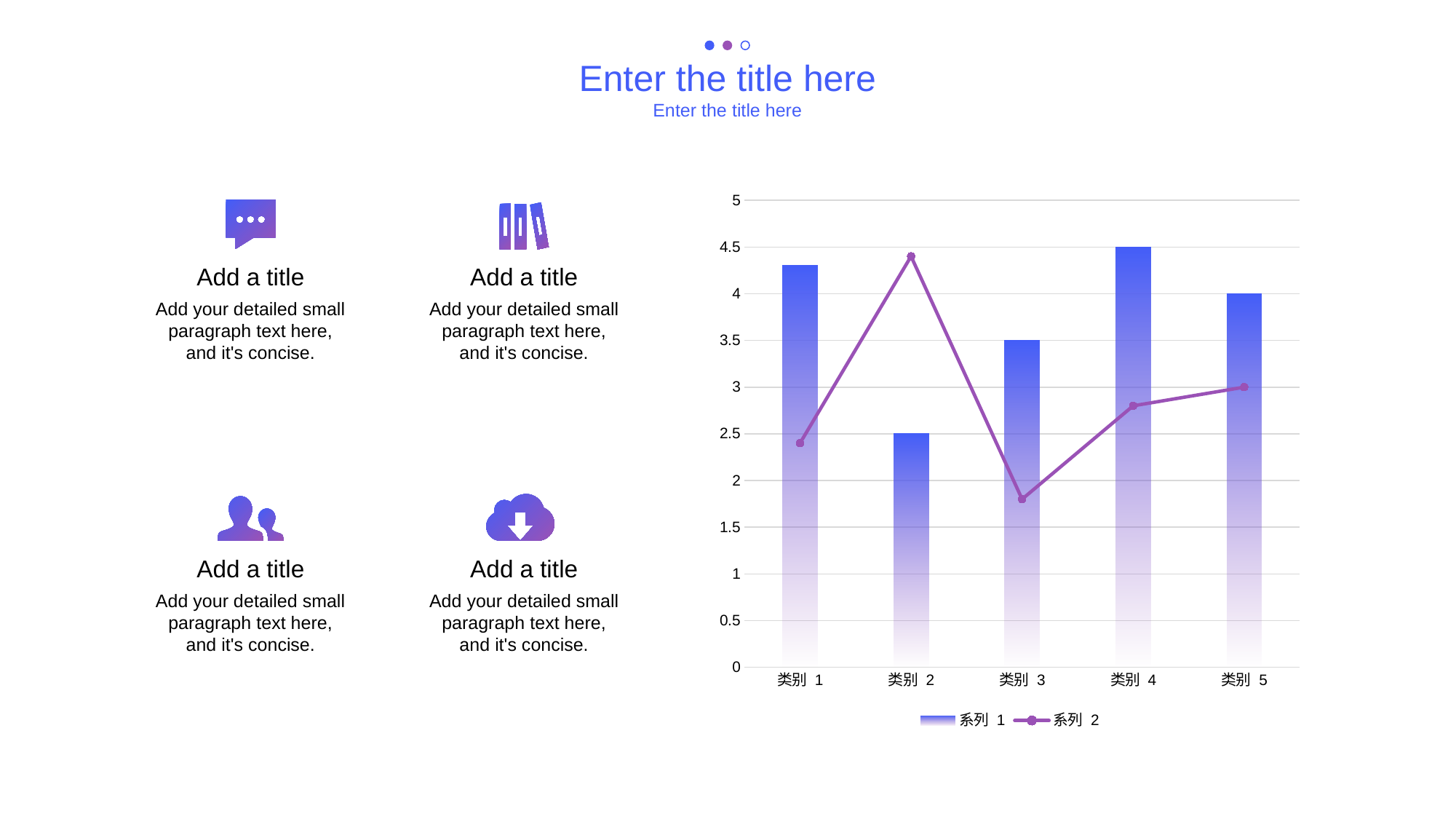

Enter the title here
Enter the title here

### Chart

| Category | 系列 1 | 系列 2 |
|---|---|---|
| 类别 1 | 4.3 | 2.4 |
| 类别 2 | 2.5 | 4.4 |
| 类别 3 | 3.5 | 1.8 |
| 类别 4 | 4.5 | 2.8 |
| 类别 5 | 4.0 | 3.0 |
Add a title
Add your detailed small paragraph text here, and it's concise.

Add a title
Add your detailed small paragraph text here, and it's concise.

Add a title
Add your detailed small paragraph text here, and it's concise.

Add a title
Add your detailed small paragraph text here, and it's concise.